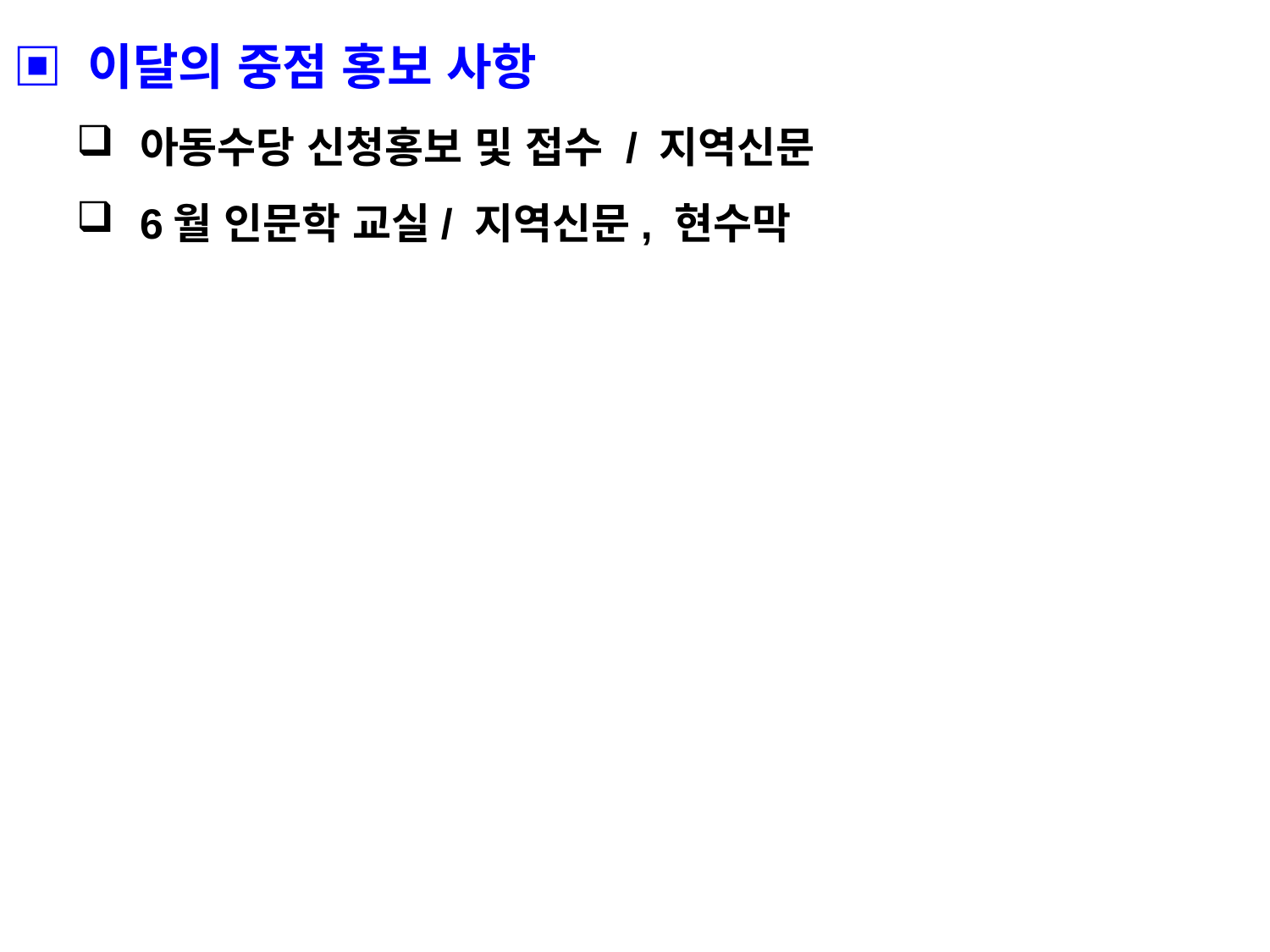

▣ 이달의 중점 홍보 사항
아동수당 신청홍보 및 접수 / 지역신문
6월 인문학 교실/ 지역신문, 현수막